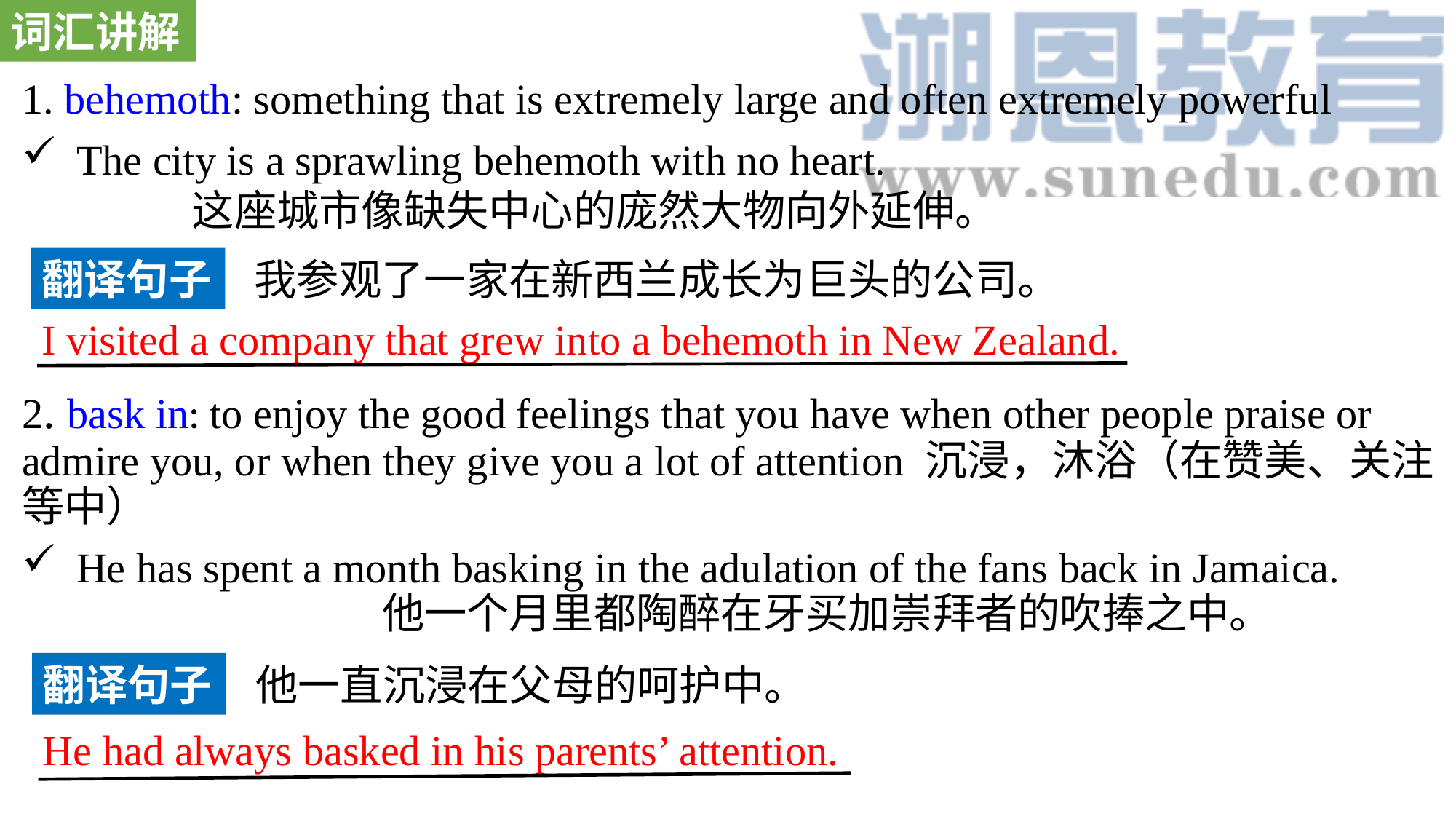

词汇讲解
1. behemoth: something that is extremely large and often extremely powerful
The city is a sprawling behemoth with no heart.                                                               这座城市像缺失中心的庞然大物向外延伸。

2. bask in: to enjoy the good feelings that you have when other people praise or admire you, or when they give you a lot of attention 沉浸，沐浴（在赞美、关注等中）
He has spent a month basking in the adulation of the fans back in Jamaica.                                      他一个月里都陶醉在牙买加崇拜者的吹捧之中。
翻译句子
我参观了一家在新西兰成长为巨头的公司。
I visited a company that grew into a behemoth in New Zealand.
翻译句子
他一直沉浸在父母的呵护中。
He had always basked in his parents’ attention.